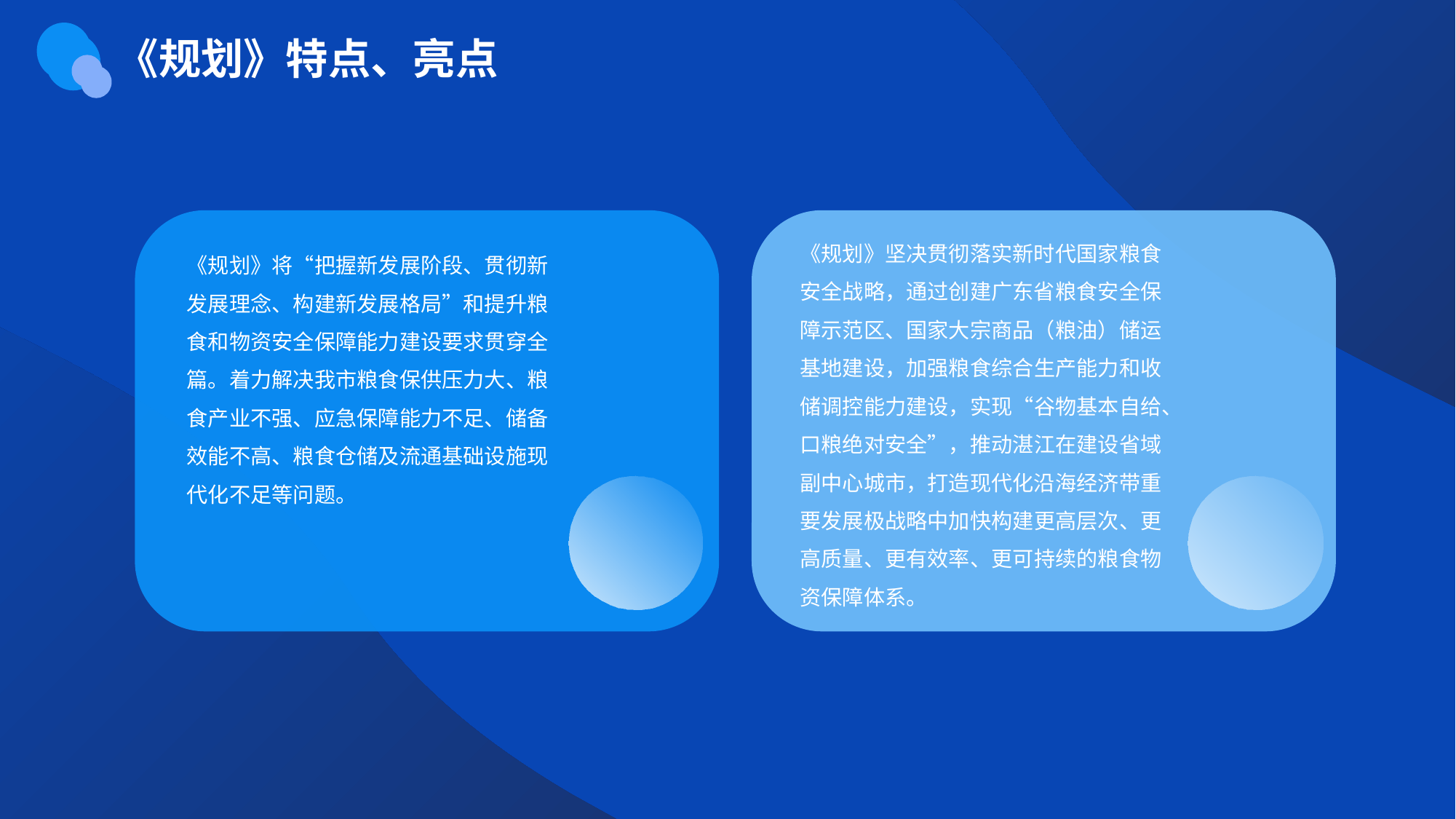

《规划》特点、亮点

《规划》坚决贯彻落实新时代国家粮食安全战略，通过创建广东省粮食安全保障示范区、国家大宗商品（粮油）储运基地建设，加强粮食综合生产能力和收储调控能力建设，实现“谷物基本自给、口粮绝对安全”，推动湛江在建设省域副中心城市，打造现代化沿海经济带重要发展极战略中加快构建更高层次、更高质量、更有效率、更可持续的粮食物资保障体系。
《规划》将“把握新发展阶段、贯彻新发展理念、构建新发展格局”和提升粮食和物资安全保障能力建设要求贯穿全篇。着力解决我市粮食保供压力大、粮食产业不强、应急保障能力不足、储备效能不高、粮食仓储及流通基础设施现代化不足等问题。